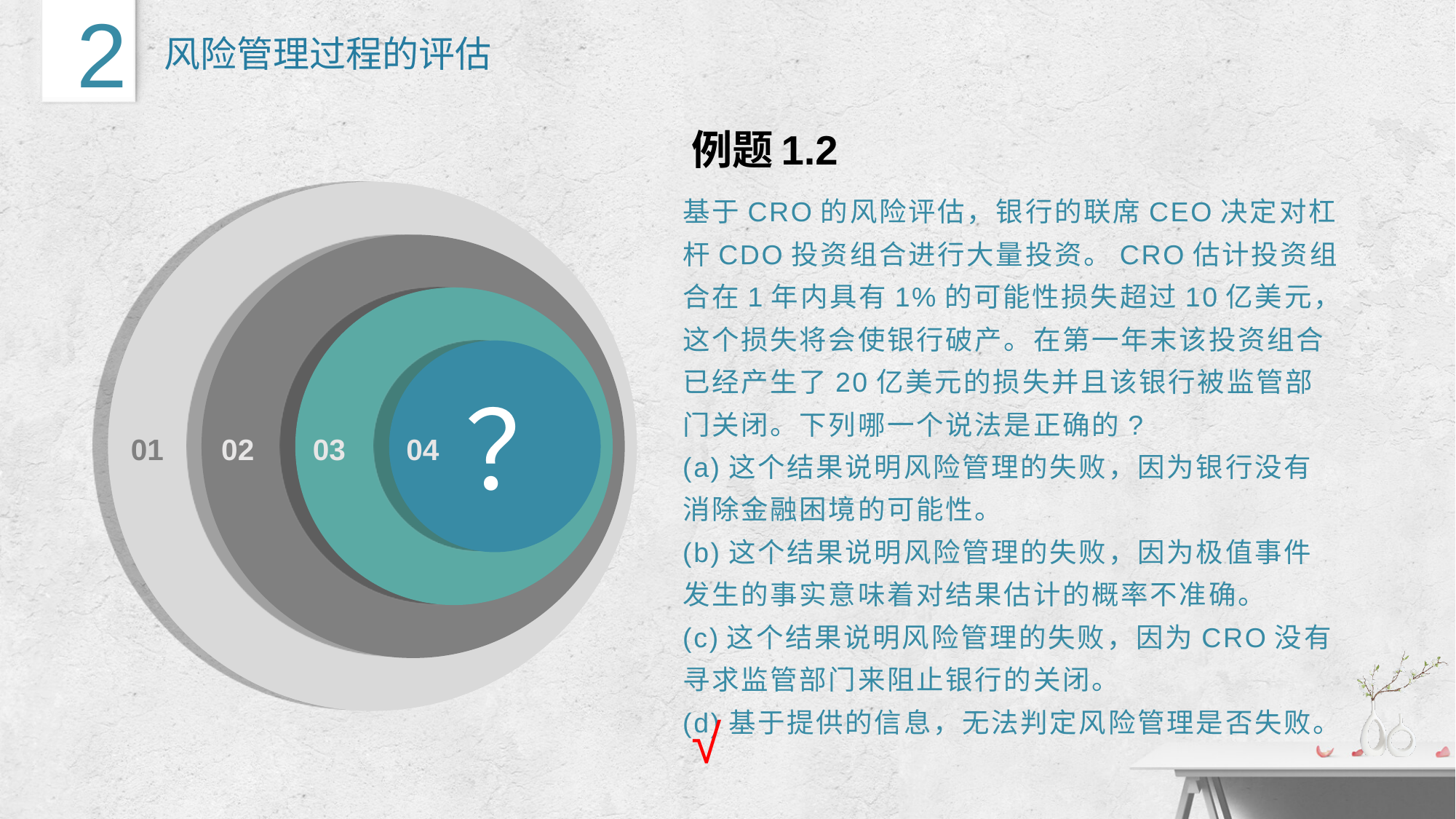

2
风险管理过程的评估
例题1.2
基于CRO的风险评估，银行的联席CEO决定对杠杆CDO投资组合进行大量投资。CRO估计投资组合在1年内具有1%的可能性损失超过10亿美元，这个损失将会使银行破产。在第一年末该投资组合已经产生了20亿美元的损失并且该银行被监管部门关闭。下列哪一个说法是正确的?
(a)这个结果说明风险管理的失败，因为银行没有消除金融困境的可能性。
(b)这个结果说明风险管理的失败，因为极值事件发生的事实意味着对结果估计的概率不准确。
(c)这个结果说明风险管理的失败，因为CRO没有寻求监管部门来阻止银行的关闭。
(d)基于提供的信息，无法判定风险管理是否失败。

02

03
 ？
04
01
√